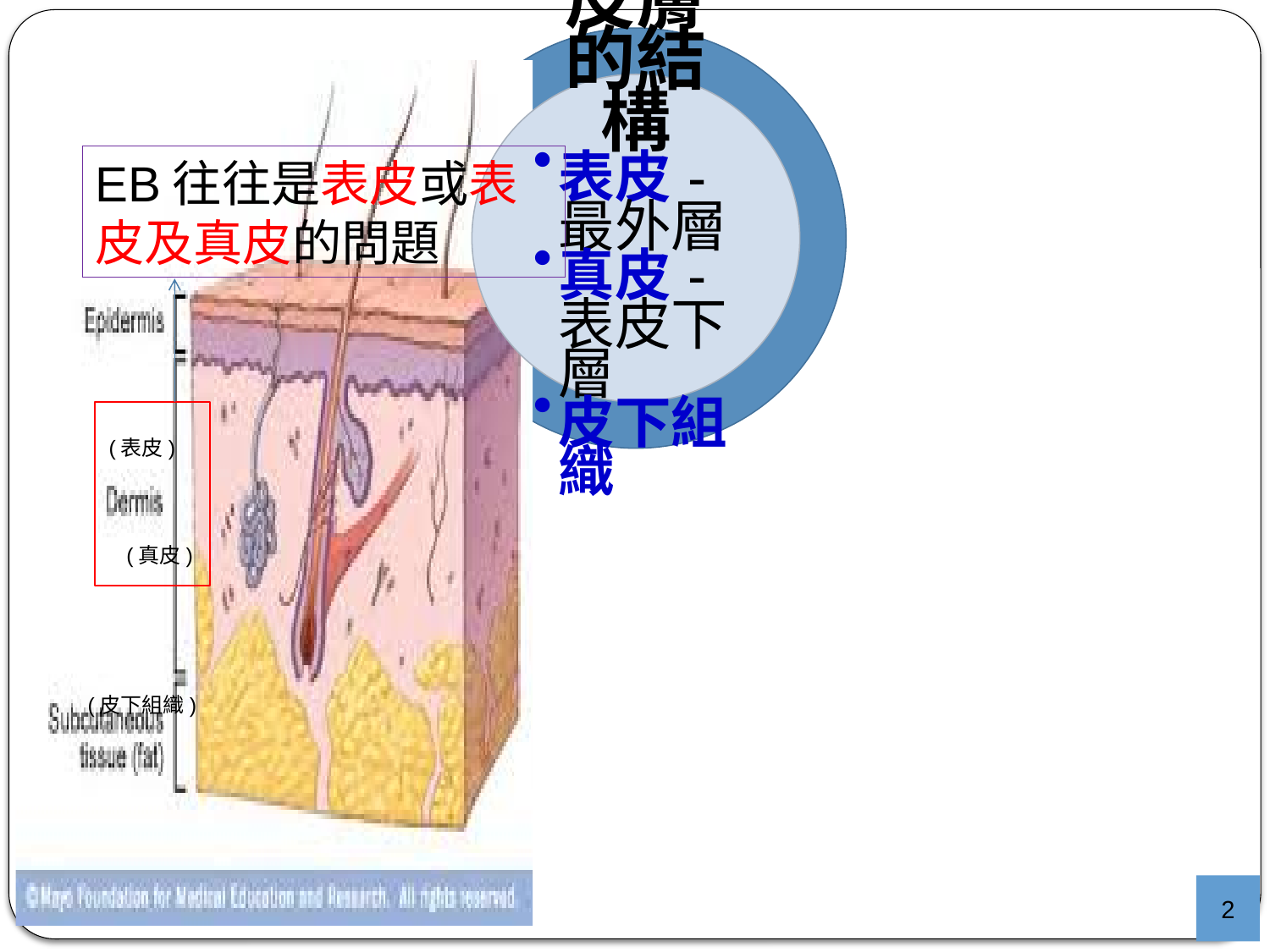

皮膚的結構
表皮-最外層
真皮-表皮下層
皮下組織
EB往往是表皮或表皮及真皮的問題

(表皮)
(真皮)
(皮下組織)

2